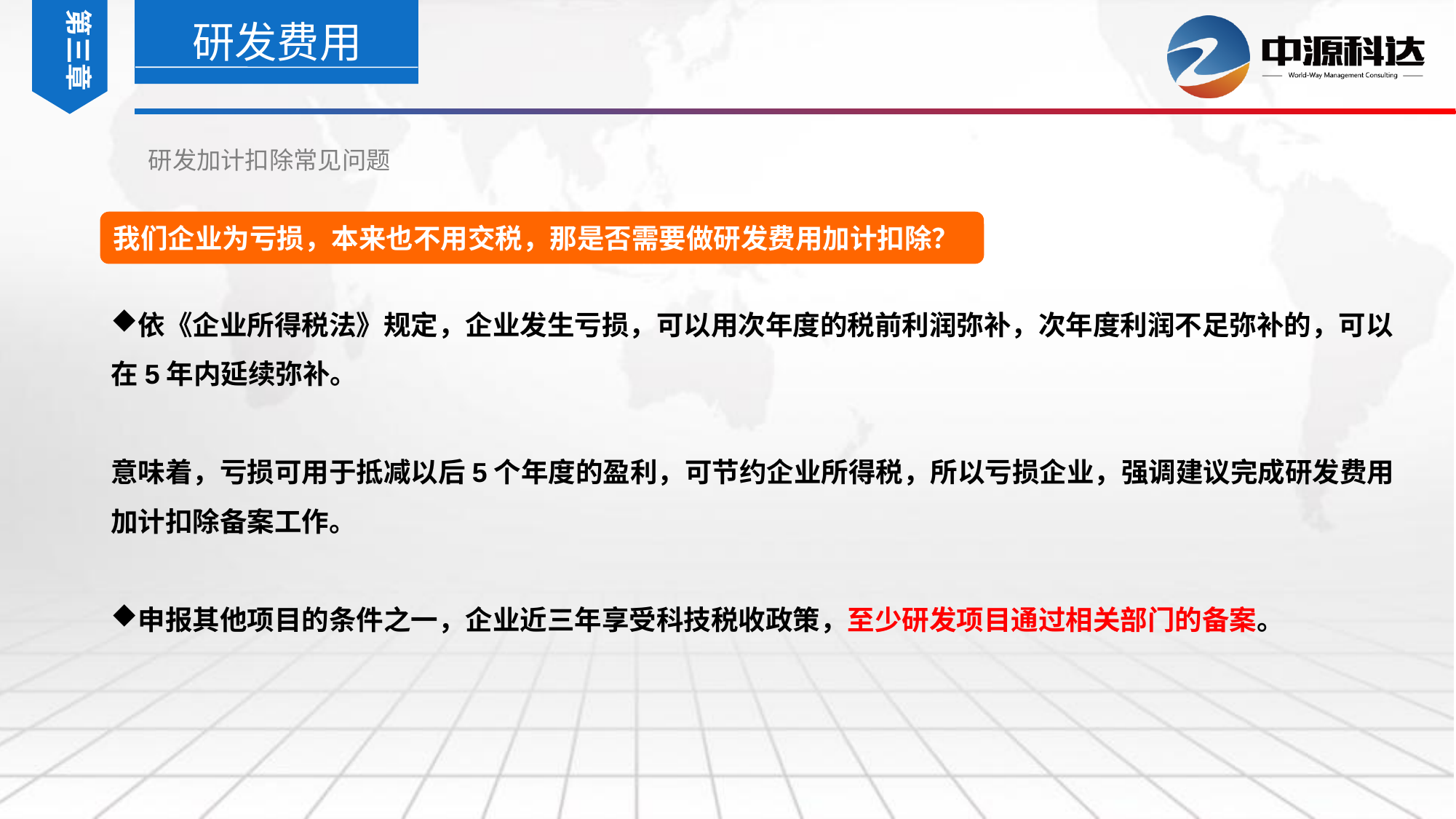

第三章
研发费用
研发加计扣除常见问题
我们企业为亏损，本来也不用交税，那是否需要做研发费用加计扣除？
依《企业所得税法》规定，企业发生亏损，可以用次年度的税前利润弥补，次年度利润不足弥补的，可以在5年内延续弥补。

意味着，亏损可用于抵减以后5个年度的盈利，可节约企业所得税，所以亏损企业，强调建议完成研发费用加计扣除备案工作。

申报其他项目的条件之一，企业近三年享受科技税收政策，至少研发项目通过相关部门的备案。